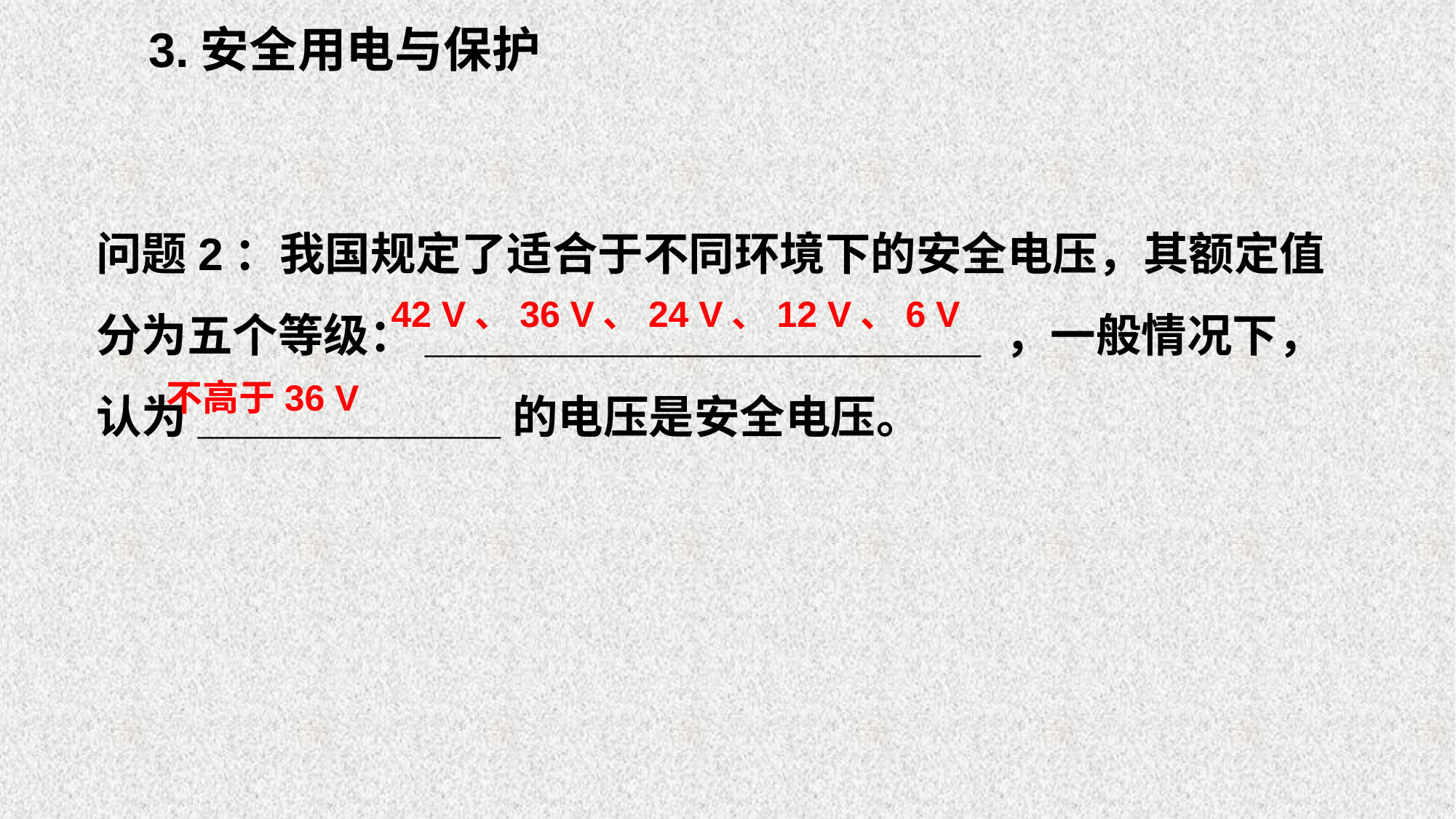

3.安全用电与保护
问题2：我国规定了适合于不同环境下的安全电压，其额定值分为五个等级：______________________ ，一般情况下，认为____________的电压是安全电压。
42 V、36 V、24 V、12 V、6 V
不高于36 V